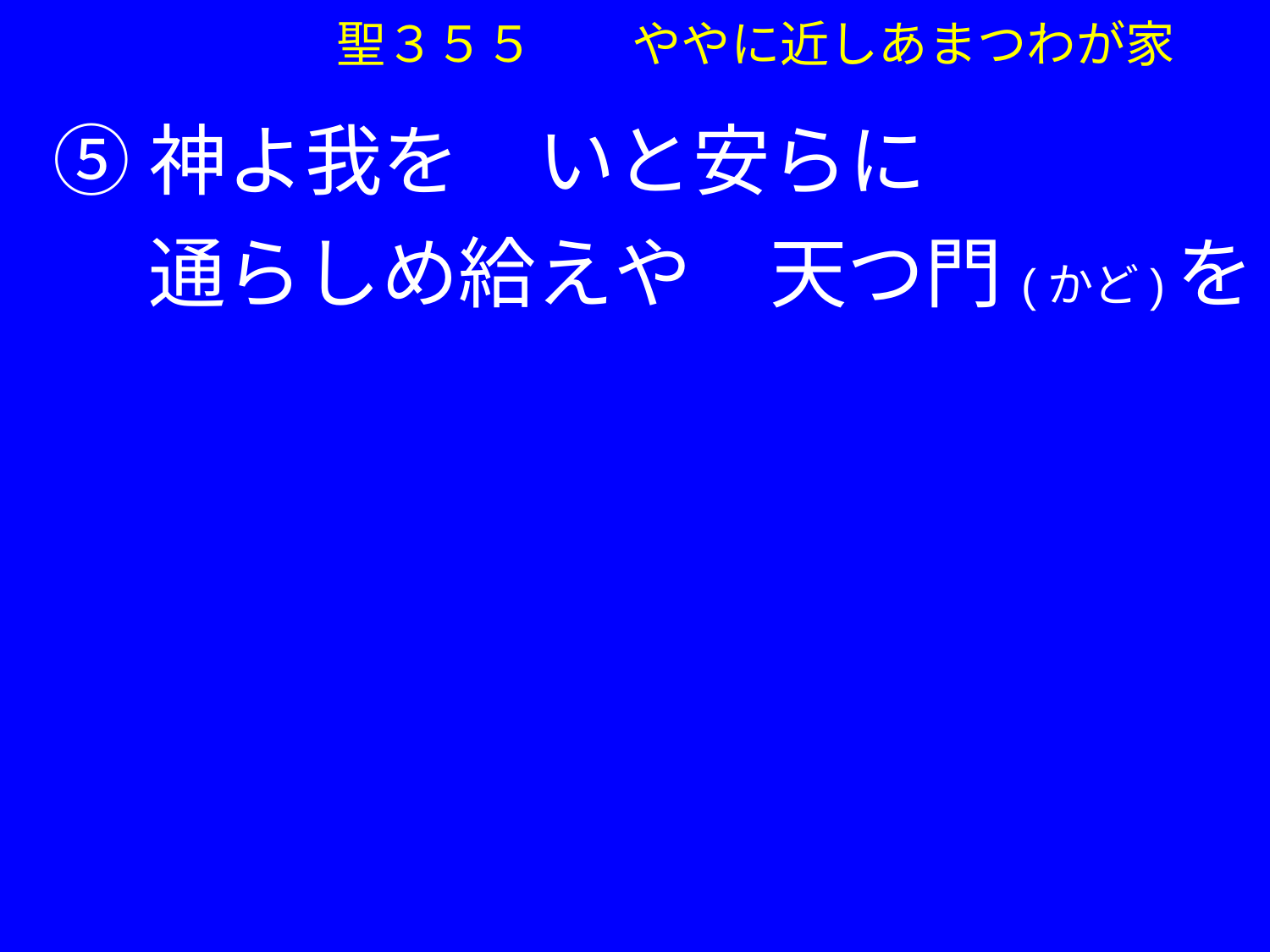

⑤神よ我を　いと安らに
　 通らしめ給えや　天つ門(かど)を

聖３５５　　ややに近しあまつわが家